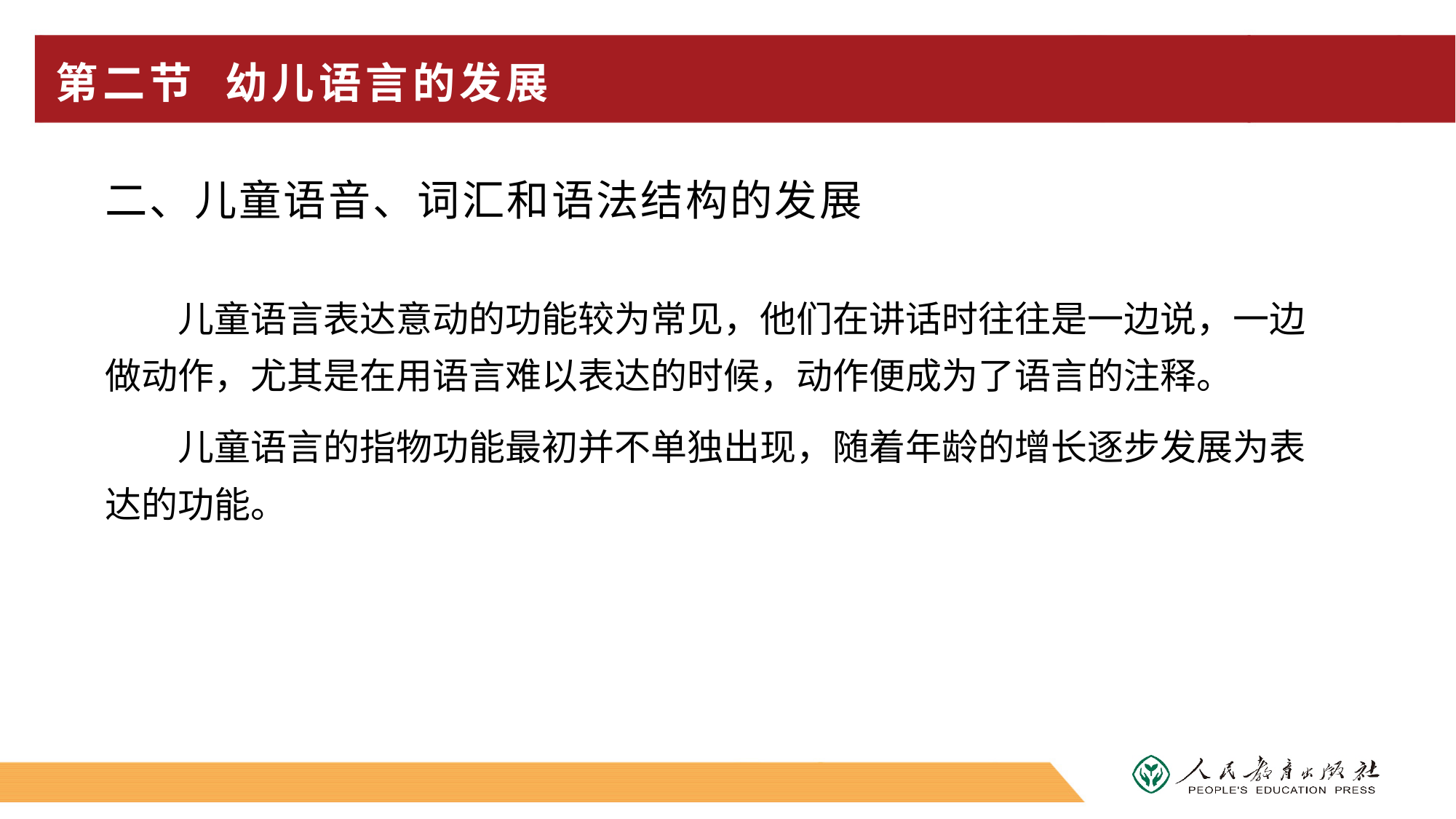

# 第二节  幼儿语言的发展
二、儿童语音、词汇和语法结构的发展
儿童语言表达意动的功能较为常见，他们在讲话时往往是一边说，一边做动作，尤其是在用语言难以表达的时候，动作便成为了语言的注释。
儿童语言的指物功能最初并不单独出现，随着年龄的增长逐步发展为表达的功能。